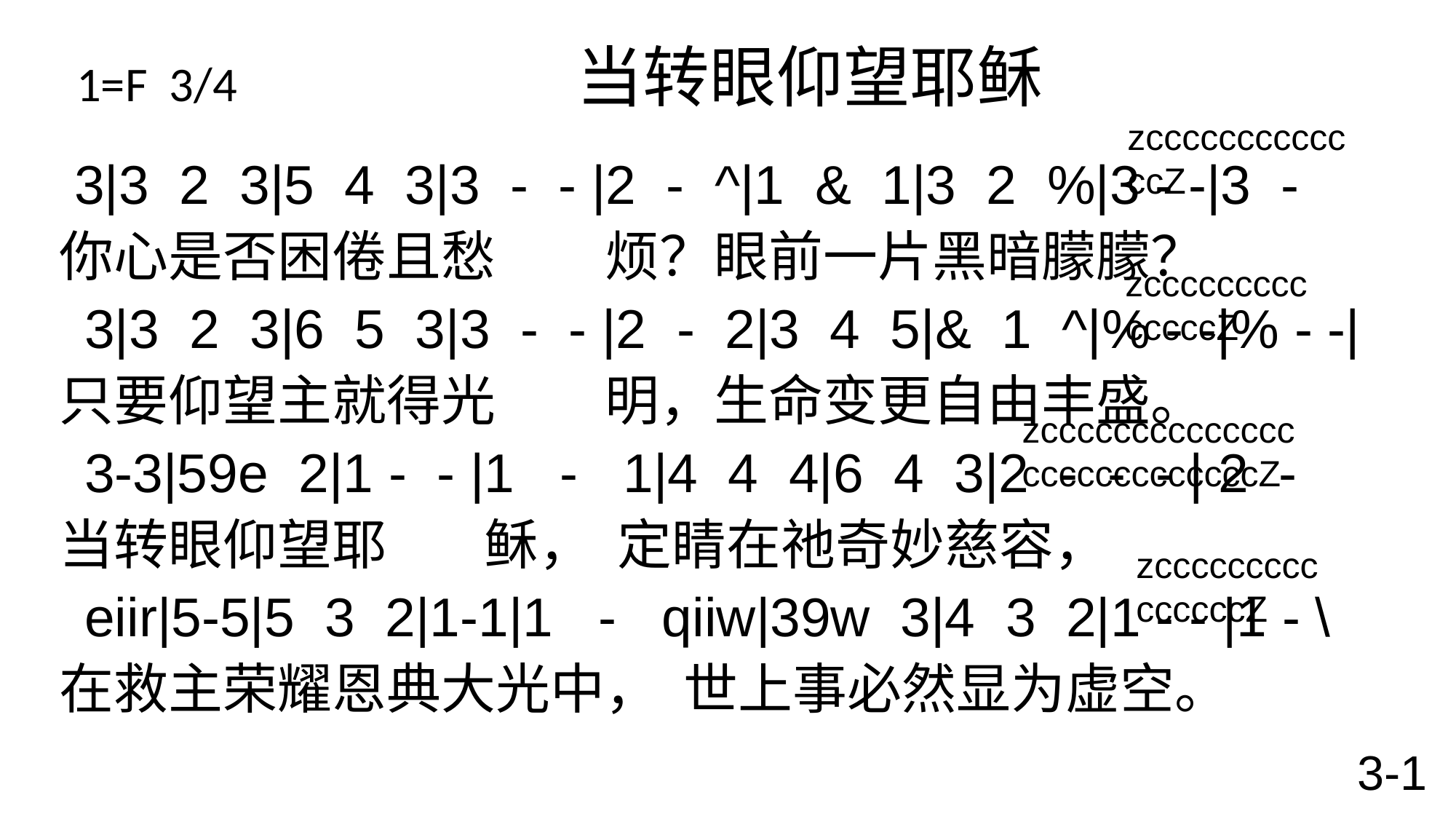

# 1=F  3/4                              当转眼仰望耶稣
zcccccccccccccZ
 3|3  2  3|5  4  3|3  -  - |2  -  ^|1  &  1|3  2  %|3 - -|3  -
你心是否困倦且愁         烦？眼前一片黑暗朦朦？
 3|3  2  3|6  5  3|3  -  - |2  -  2|3  4  5|&  1  ^|% - -|% - -|
只要仰望主就得光         明，生命变更自由丰盛。
 3-3|59e  2|1 -  - |1   -   1|4  4  4|6  4  3|2  -  -  - | 2  -
当转眼仰望耶        稣，  定睛在祂奇妙慈容，
 eiir|5-5|5  3  2|1-1|1   -   qiiw|39w  3|4  3  2|1 - - |1 - \
在救主荣耀恩典大光中，  世上事必然显为虚空。
zccccccccccccccZ
zcccccccccccccccccccccccccccZ
zcccccccccccccccZ
3-1